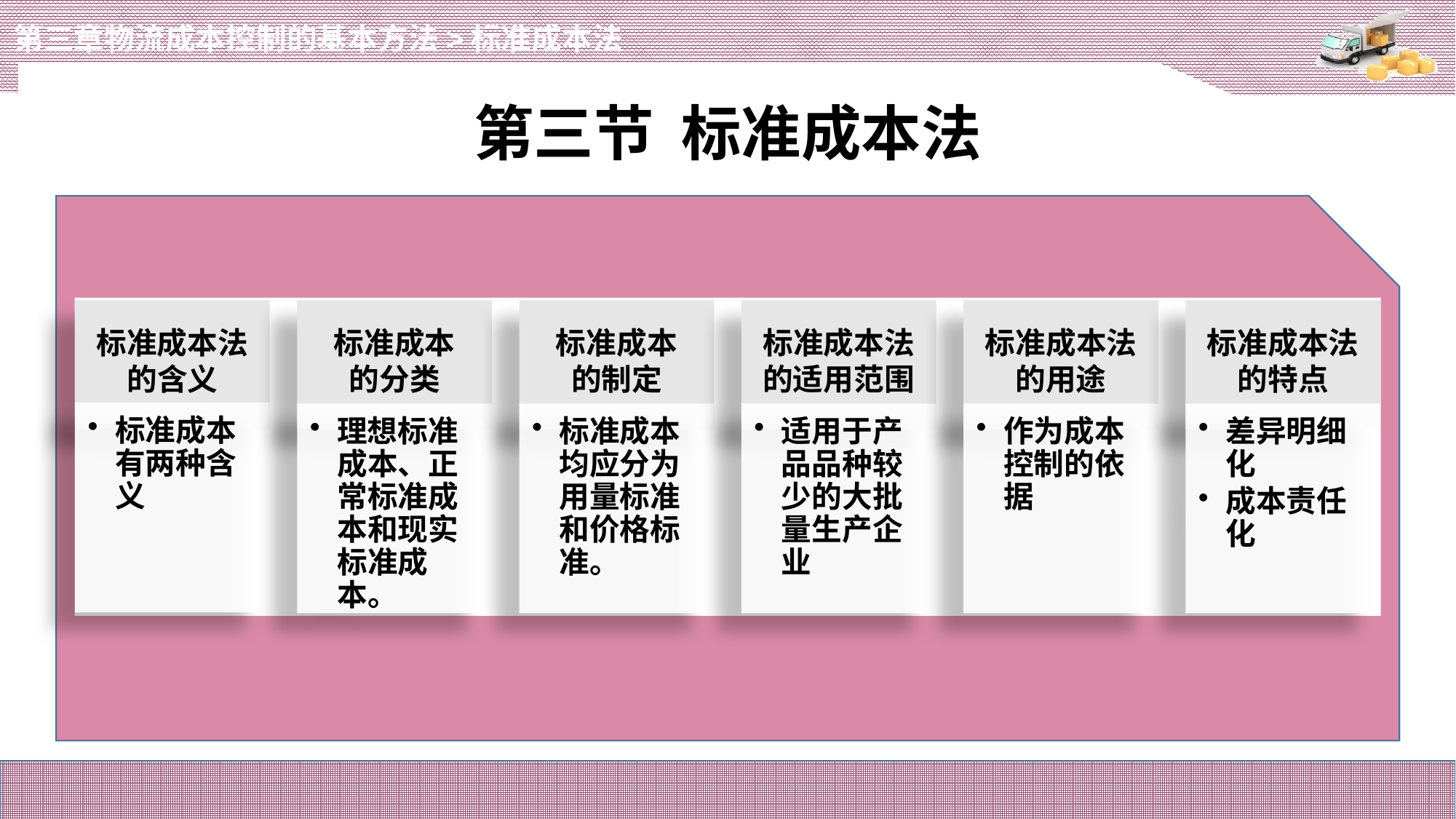

第三章物流成本控制的基本方法>标准成本法
第三节  标准成本法
#
标准成本法
的含义
标准成本有两种含义
标准成本
的分类
理想标准成本、正常标准成本和现实标准成本。
标准成本
的制定
标准成本均应分为用量标准和价格标准。
标准成本法
的适用范围
适用于产品品种较少的大批量生产企业
标准成本法
的用途
作为成本控制的依据
标准成本法
的特点
差异明细化
成本责任化